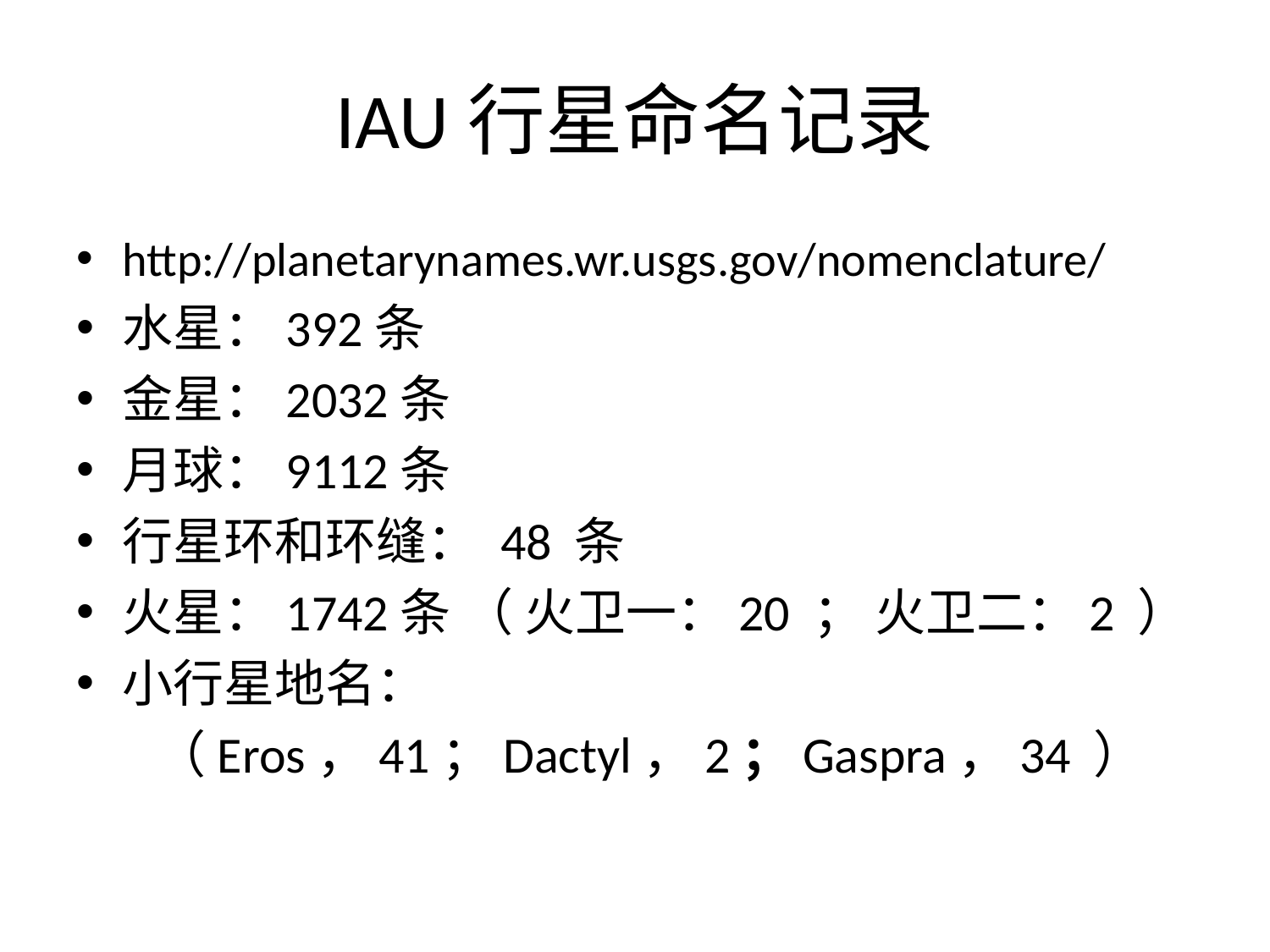

# IAU行星命名记录
http://planetarynames.wr.usgs.gov/nomenclature/
水星：392条
金星：2032条
月球：9112条
行星环和环缝： 48 条
火星：1742条 （ 火卫一：20 ； 火卫二：2 ）
小行星地名：
      （Eros，41；Dactyl，2；Gaspra，34 ）